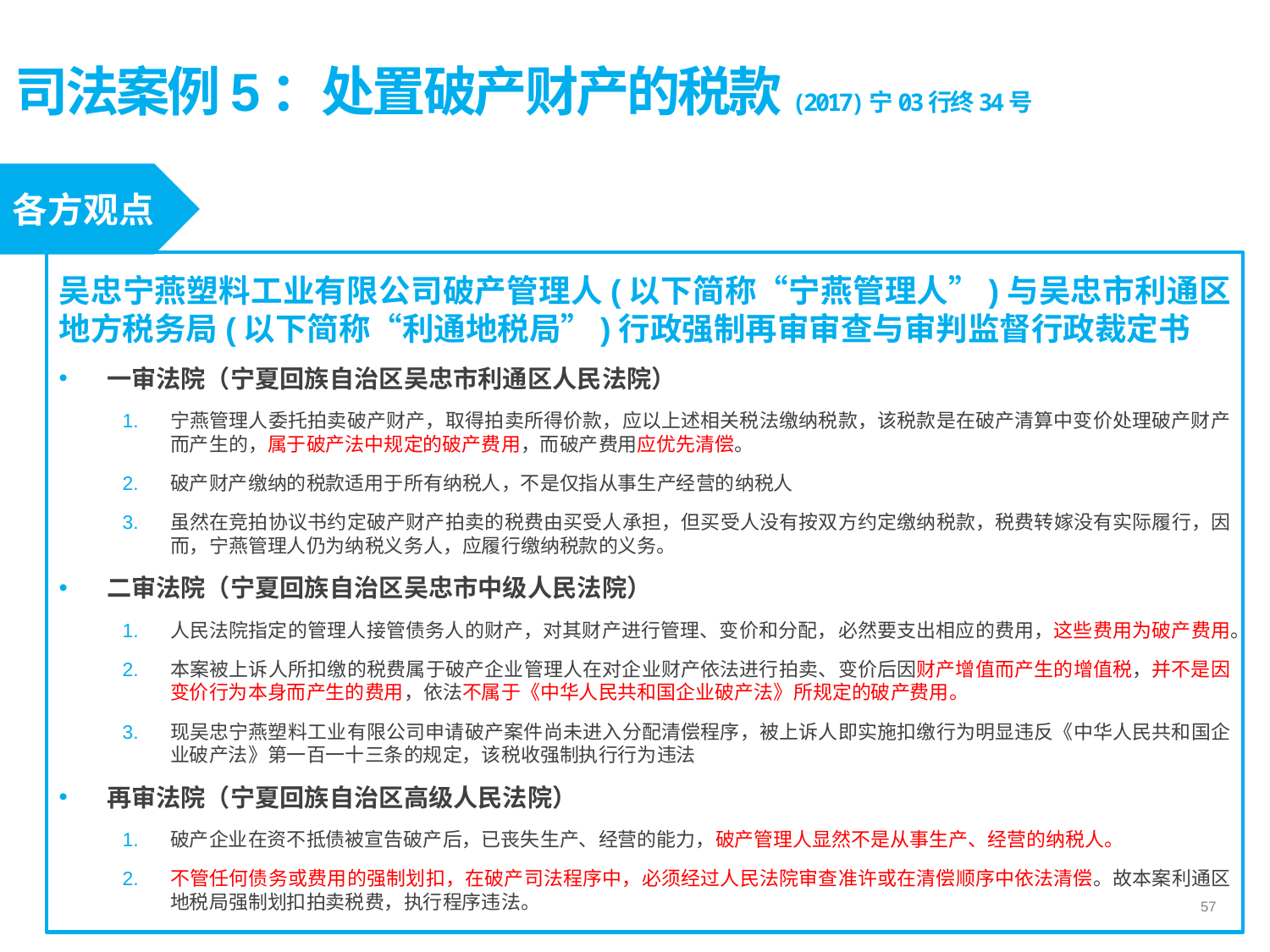

# 司法案例5：处置破产财产的税款(2017)宁03行终34号
各方观点
吴忠宁燕塑料工业有限公司破产管理人(以下简称“宁燕管理人”)与吴忠市利通区地方税务局(以下简称“利通地税局”)行政强制再审审查与审判监督行政裁定书
一审法院（宁夏回族自治区吴忠市利通区人民法院）
宁燕管理人委托拍卖破产财产，取得拍卖所得价款，应以上述相关税法缴纳税款，该税款是在破产清算中变价处理破产财产而产生的，属于破产法中规定的破产费用，而破产费用应优先清偿。
破产财产缴纳的税款适用于所有纳税人，不是仅指从事生产经营的纳税人
虽然在竞拍协议书约定破产财产拍卖的税费由买受人承担，但买受人没有按双方约定缴纳税款，税费转嫁没有实际履行，因而，宁燕管理人仍为纳税义务人，应履行缴纳税款的义务。
二审法院（宁夏回族自治区吴忠市中级人民法院）
人民法院指定的管理人接管债务人的财产，对其财产进行管理、变价和分配，必然要支出相应的费用，这些费用为破产费用。
本案被上诉人所扣缴的税费属于破产企业管理人在对企业财产依法进行拍卖、变价后因财产增值而产生的增值税，并不是因变价行为本身而产生的费用，依法不属于《中华人民共和国企业破产法》所规定的破产费用。
现吴忠宁燕塑料工业有限公司申请破产案件尚未进入分配清偿程序，被上诉人即实施扣缴行为明显违反《中华人民共和国企业破产法》第一百一十三条的规定，该税收强制执行行为违法
再审法院（宁夏回族自治区高级人民法院）
破产企业在资不抵债被宣告破产后，已丧失生产、经营的能力，破产管理人显然不是从事生产、经营的纳税人。
不管任何债务或费用的强制划扣，在破产司法程序中，必须经过人民法院审查准许或在清偿顺序中依法清偿。故本案利通区地税局强制划扣拍卖税费，执行程序违法。
57